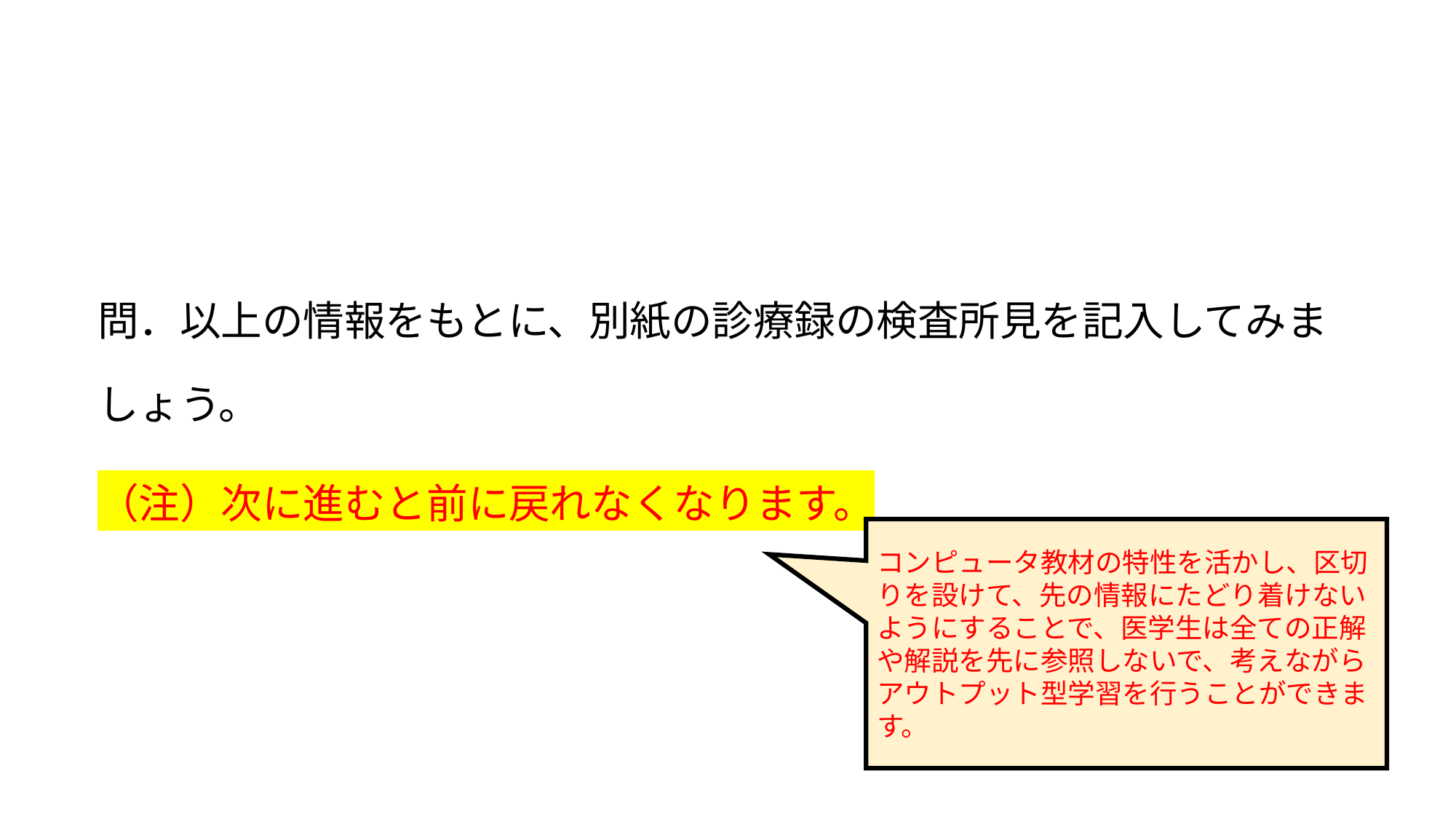

問．以上の情報をもとに、別紙の診療録の検査所見を記入してみましょう。
（注）次に進むと前に戻れなくなります。

コンピュータ教材の特性を活かし、区切りを設けて、先の情報にたどり着けないようにすることで、医学生は全ての正解や解説を先に参照しないで、考えながらアウトプット型学習を行うことができます。